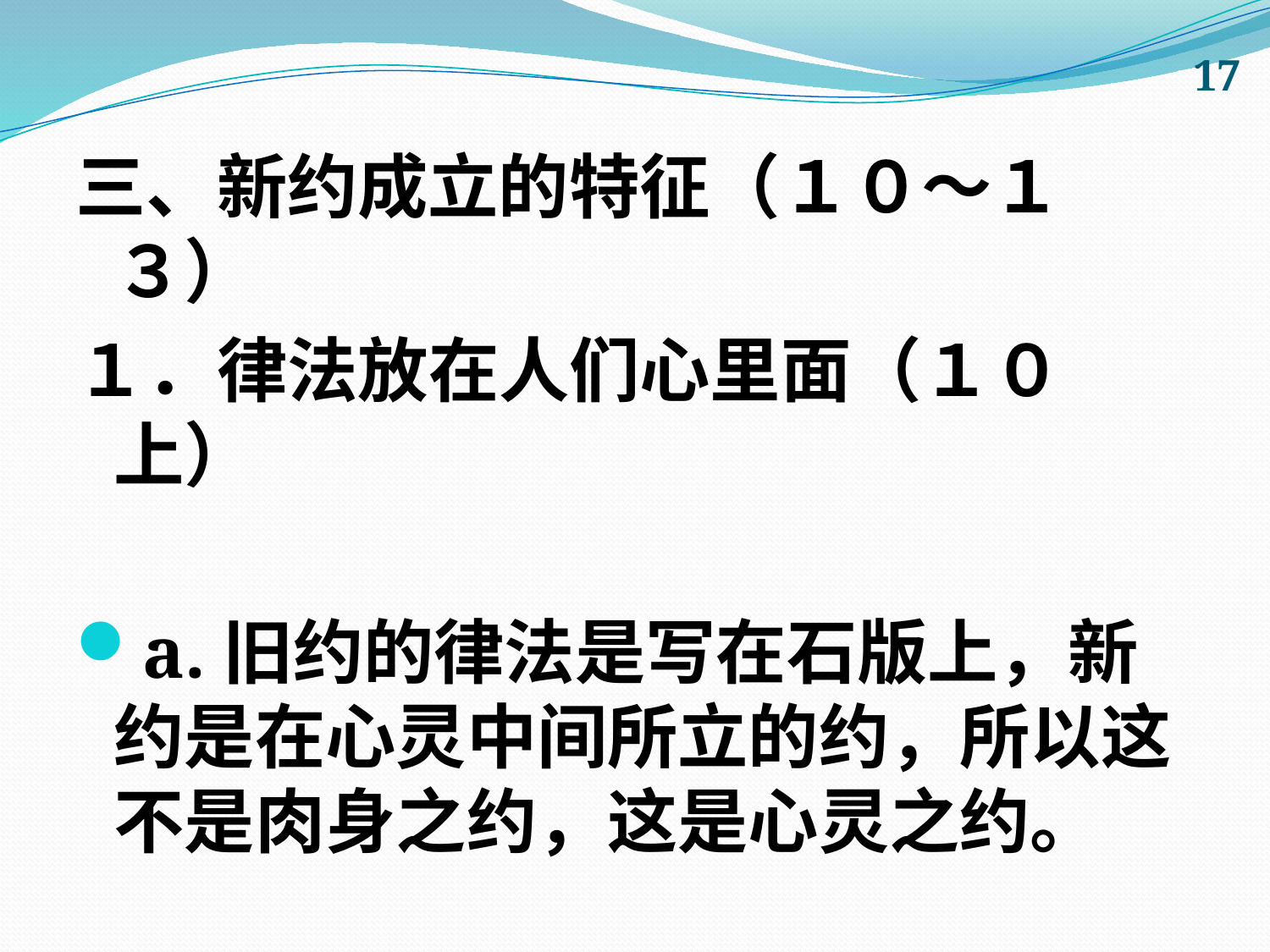

17
三、新约成立的特征（１０～１３）
１．律法放在人们心里面（１０上）

a.旧约的律法是写在石版上，新约是在心灵中间所立的约，所以这不是肉身之约，这是心灵之约。